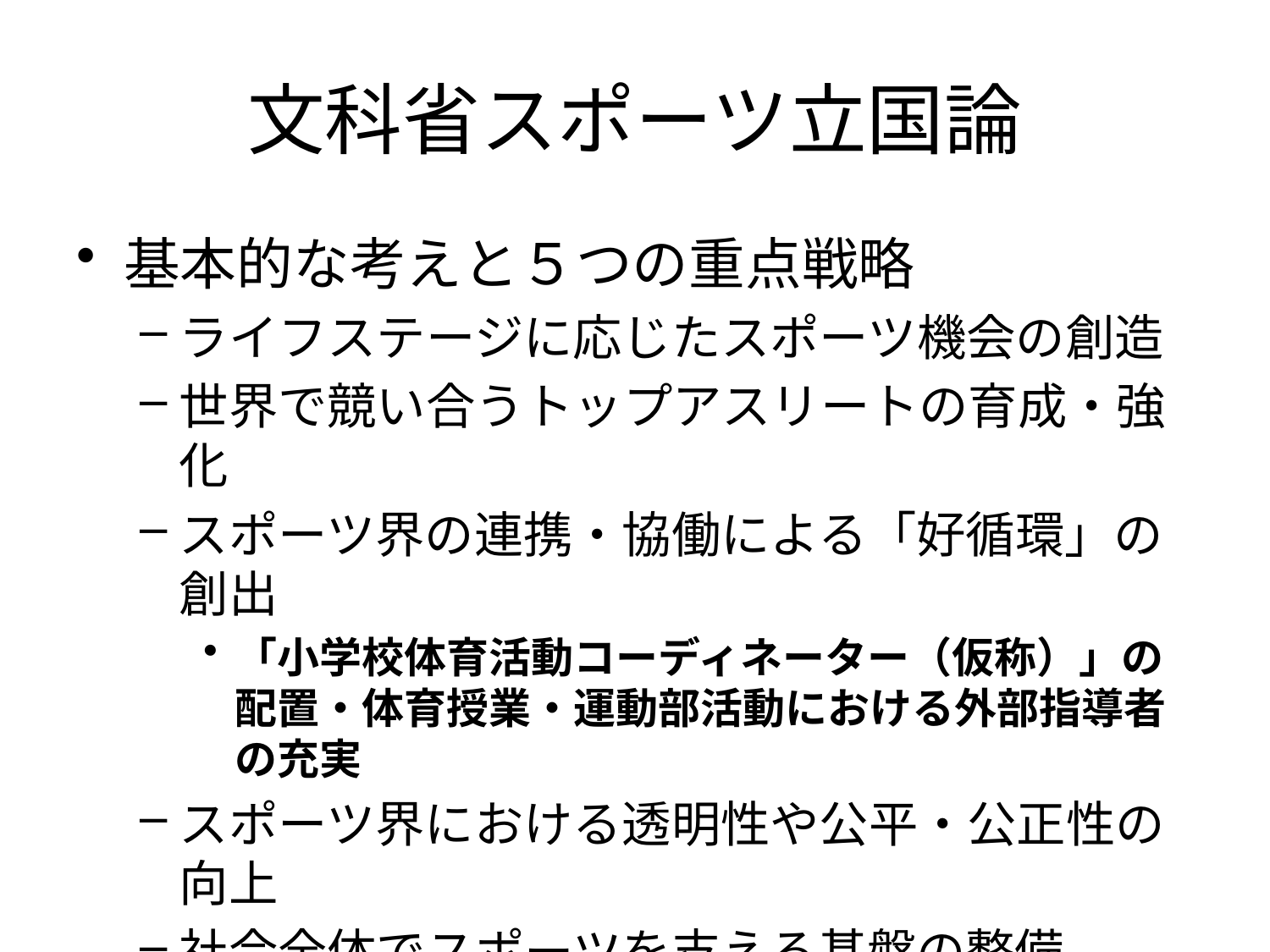

# 文科省スポーツ立国論
基本的な考えと５つの重点戦略
ライフステージに応じたスポーツ機会の創造
世界で競い合うトップアスリートの育成・強化
スポーツ界の連携・協働による「好循環」の創出
「小学校体育活動コーディネーター（仮称）」の配置・体育授業・運動部活動における外部指導者の充実
スポーツ界における透明性や公平・公正性の向上
社会全体でスポーツを支える基盤の整備